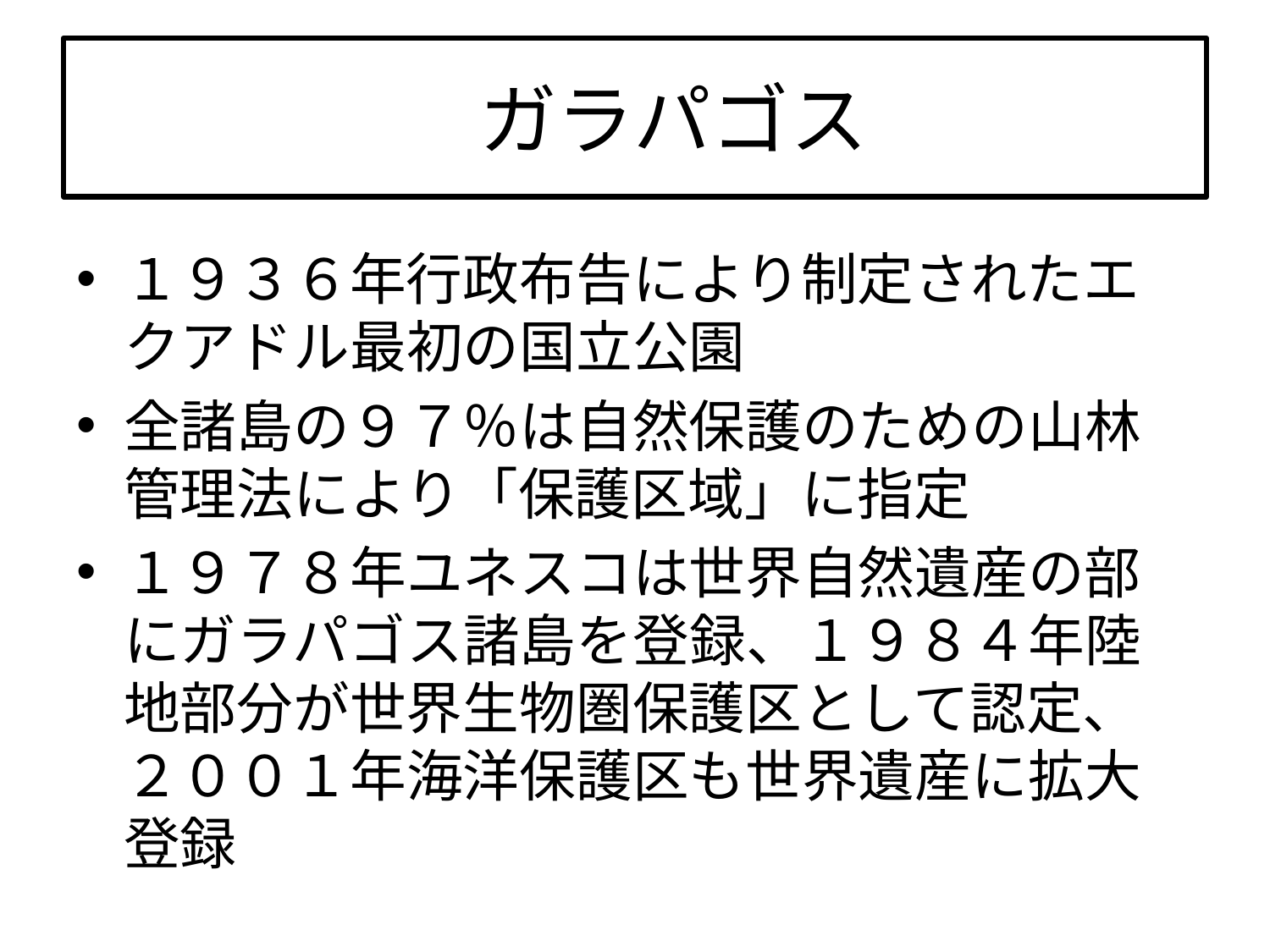

# ガラパゴス
１９３６年行政布告により制定されたエクアドル最初の国立公園
全諸島の９７％は自然保護のための山林管理法により「保護区域」に指定
１９７８年ユネスコは世界自然遺産の部にガラパゴス諸島を登録、１９８４年陸地部分が世界生物圏保護区として認定、２００１年海洋保護区も世界遺産に拡大登録